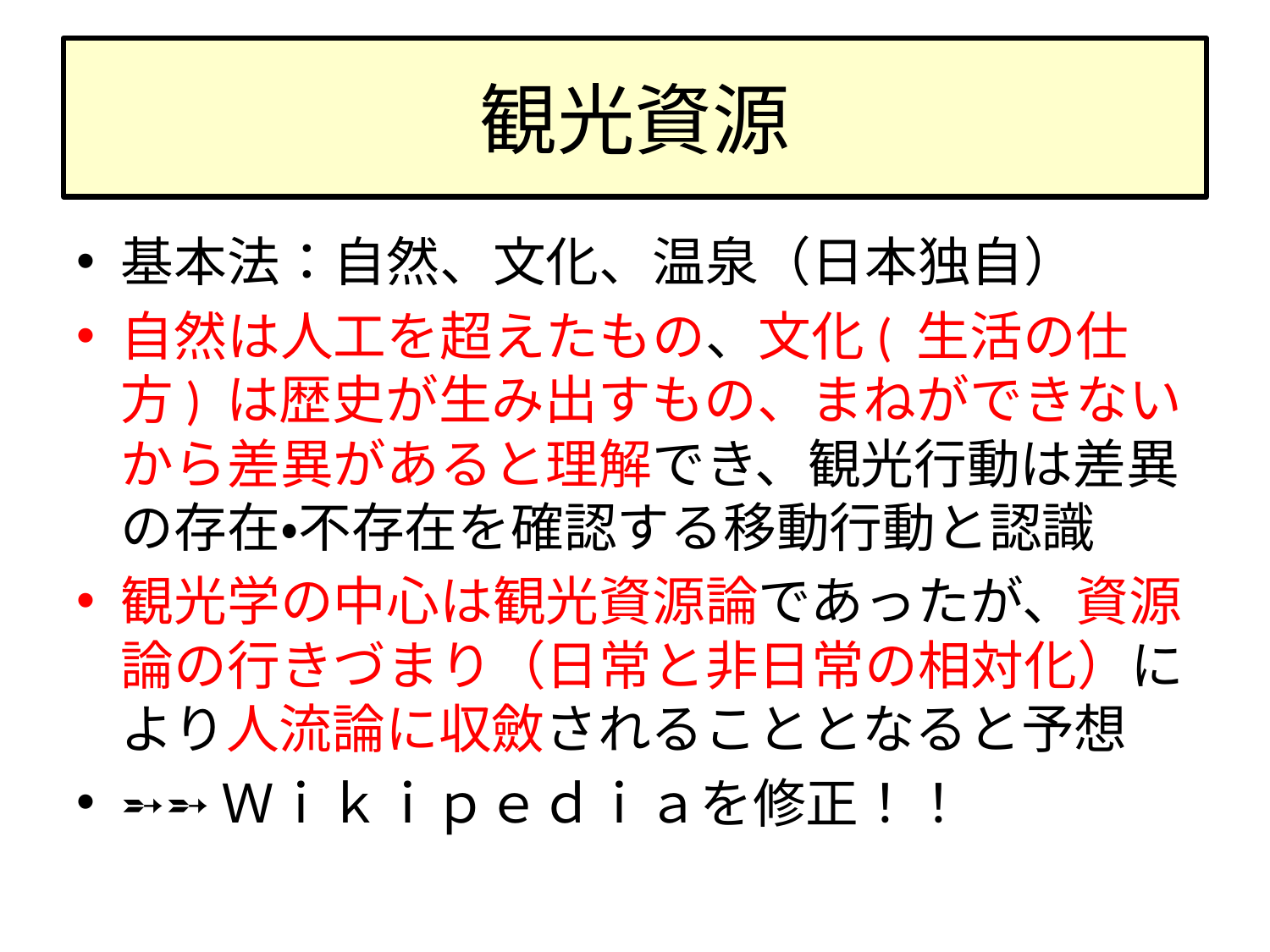

# 観光資源
基本法：自然、文化、温泉（日本独自）
自然は人工を超えたもの、文化( 生活の仕方) は歴史が生み出すもの、まねができないから差異があると理解でき、観光行動は差異の存在・不存在を確認する移動行動と認識
観光学の中心は観光資源論であったが、資源論の行きづまり（日常と非日常の相対化）により人流論に収斂されることとなると予想
➵➵Ｗｉｋｉｐｅｄｉａを修正！！